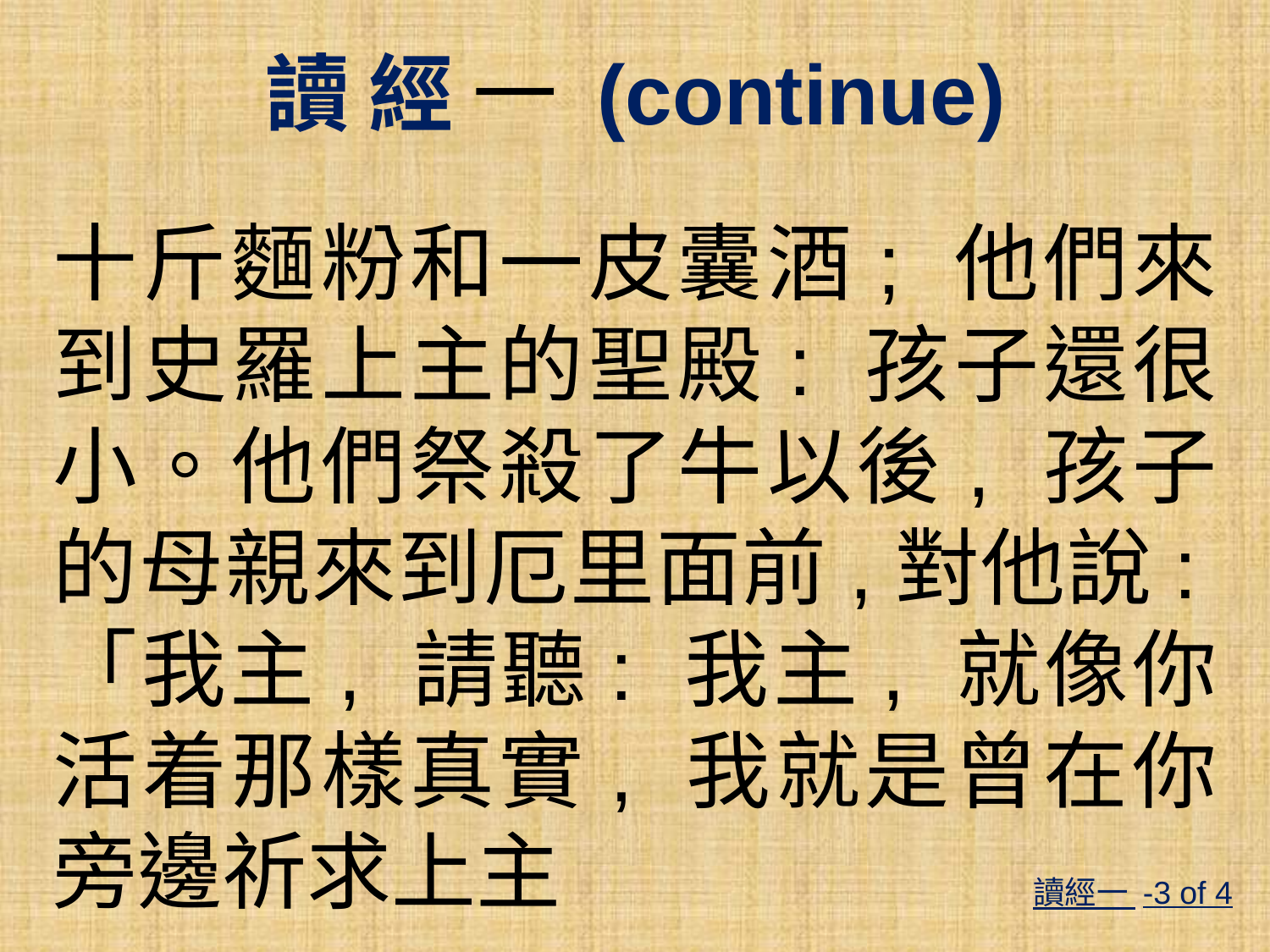

讀 經 一 (continue)

十斤麵粉和一皮囊酒; 他們來到史羅上主的聖殿: 孩子還很小。他們祭殺了牛以後, 孩子的母親來到厄里面前,對他說:「我主, 請聽: 我主, 就像你活着那樣真實, 我就是曾在你旁邊祈求上主
#
讀經一 -3 of 4